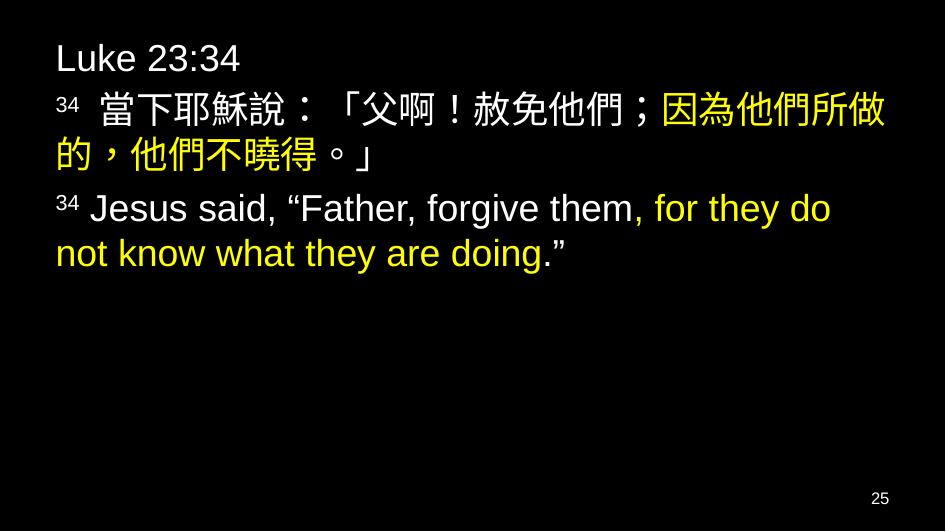

Luke 23:34
34 當下耶穌說：「父啊！赦免他們；因為他們所做的，他們不曉得。」
34 Jesus said, “Father, forgive them, for they do not know what they are doing.”
25